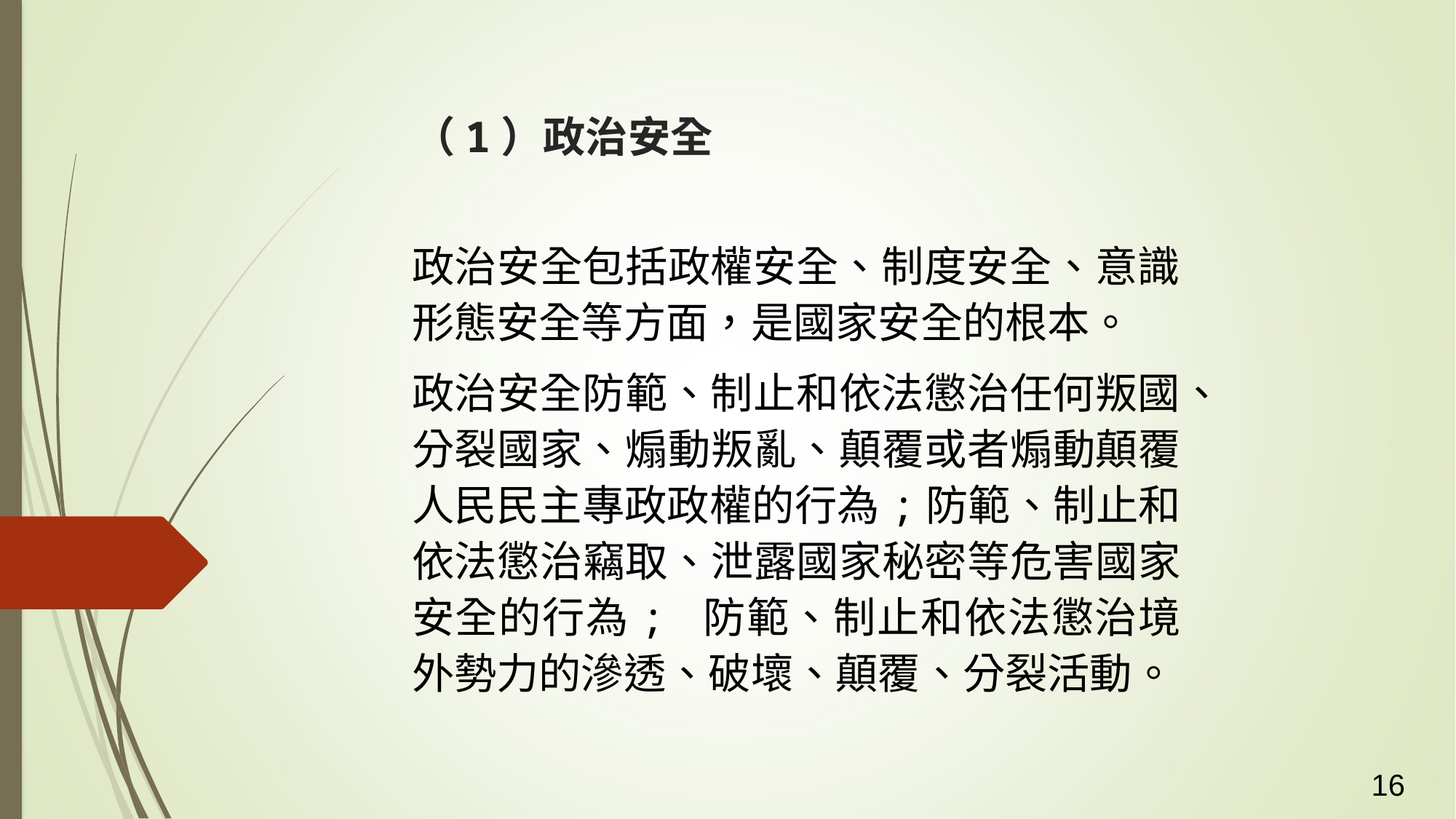

# （1）政治安全
政治安全包括政權安全、制度安全、意識形態安全等方面，是國家安全的根本。
政治安全防範、制止和依法懲治任何叛國、分裂國家、煽動叛亂、顛覆或者煽動顛覆人民民主專政政權的行為;防範、制止和依法懲治竊取、泄露國家秘密等危害國家安全的行為; 防範、制止和依法懲治境外勢力的滲透、破壞、顛覆、分裂活動。
16